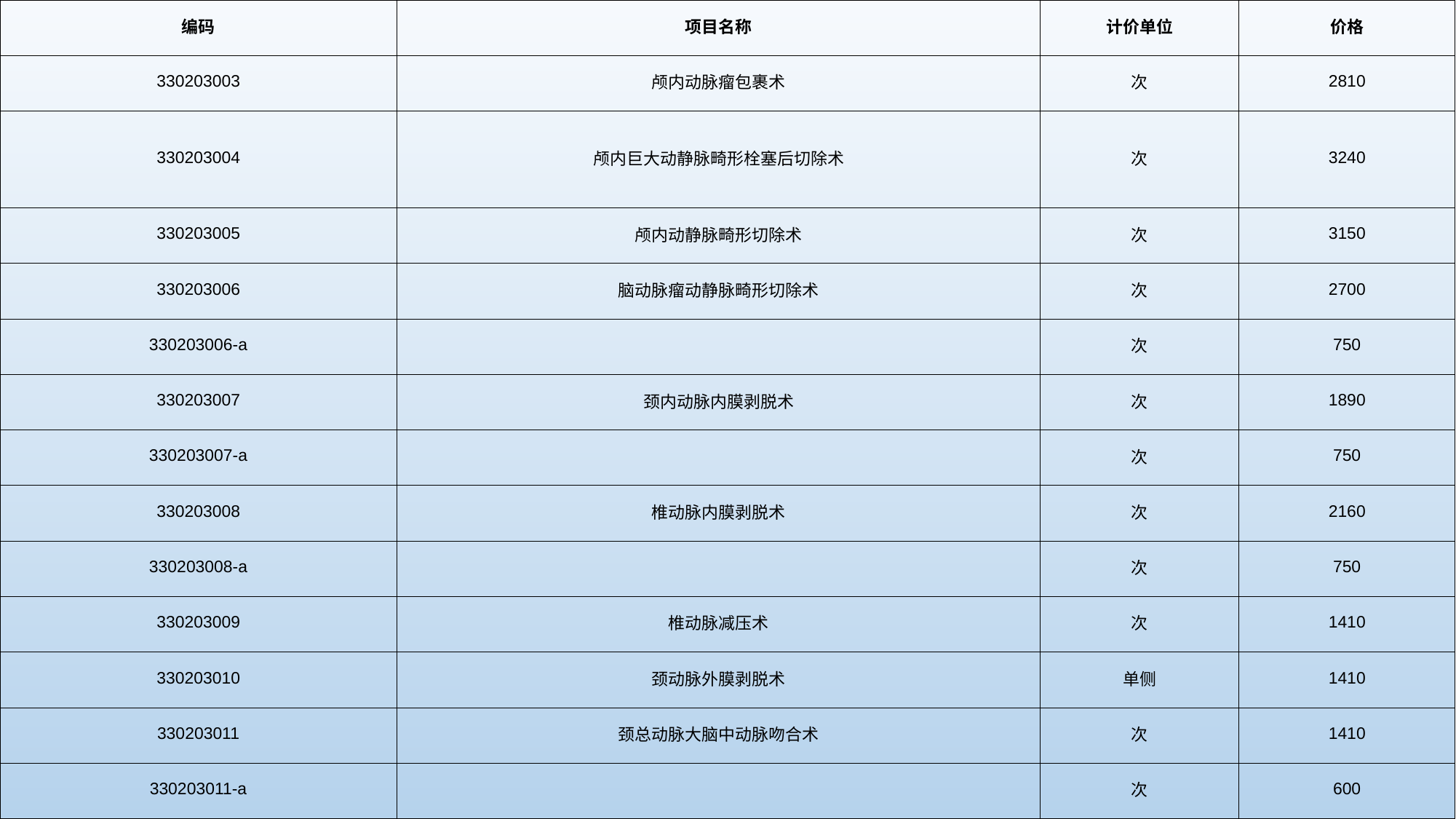

| 编码 | 项目名称 | 计价单位 | 价格 |
| --- | --- | --- | --- |
| 330203003 | 颅内动脉瘤包裹术 | 次 | 2810 |
| 330203004 | 颅内巨大动静脉畸形栓塞后切除术 | 次 | 3240 |
| 330203005 | 颅内动静脉畸形切除术 | 次 | 3150 |
| 330203006 | 脑动脉瘤动静脉畸形切除术 | 次 | 2700 |
| 330203006-a |  | 次 | 750 |
| 330203007 | 颈内动脉内膜剥脱术 | 次 | 1890 |
| 330203007-a |  | 次 | 750 |
| 330203008 | 椎动脉内膜剥脱术 | 次 | 2160 |
| 330203008-a |  | 次 | 750 |
| 330203009 | 椎动脉减压术 | 次 | 1410 |
| 330203010 | 颈动脉外膜剥脱术 | 单侧 | 1410 |
| 330203011 | 颈总动脉大脑中动脉吻合术 | 次 | 1410 |
| 330203011-a |  | 次 | 600 |